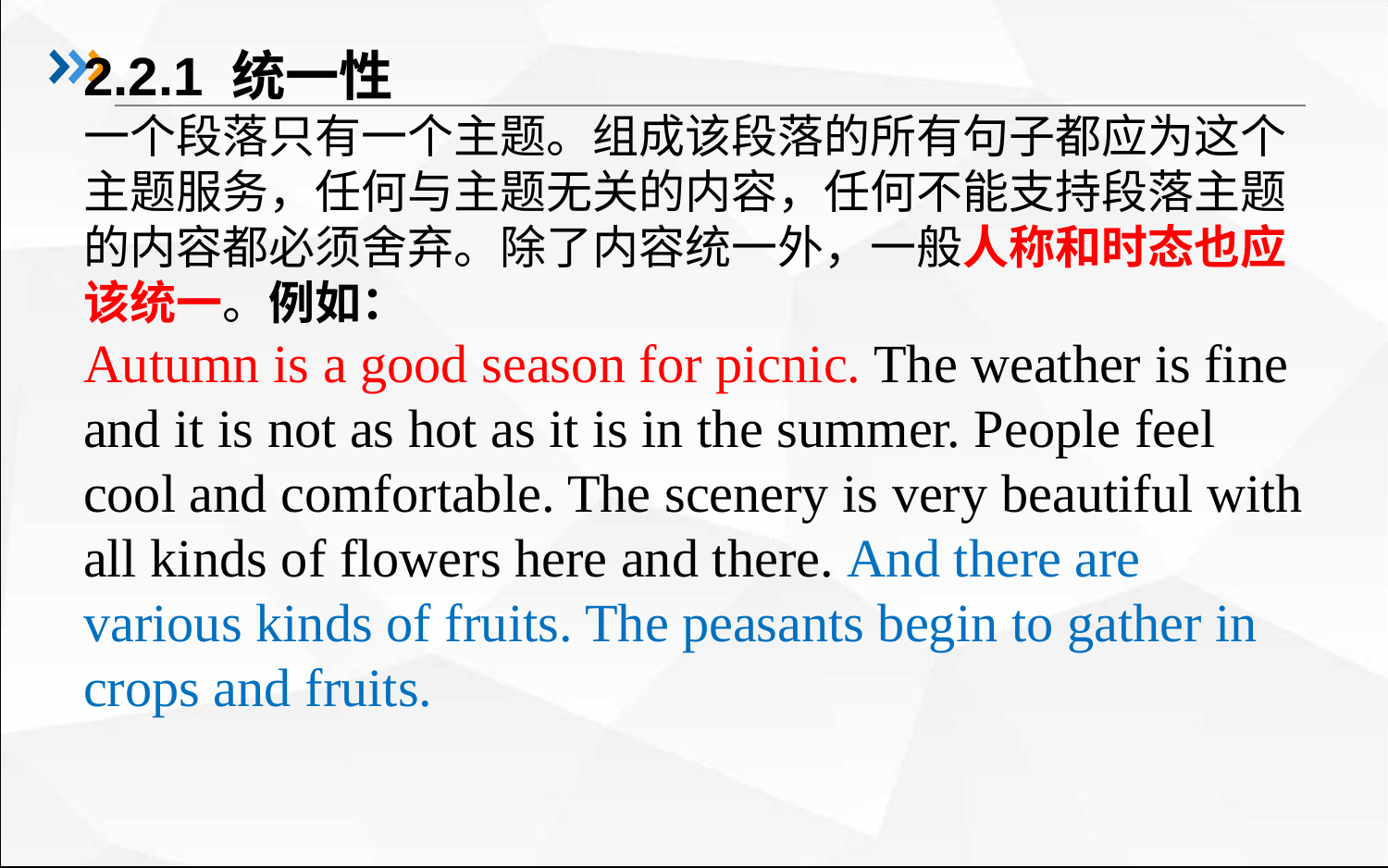

#
2.2.1 统一性
一个段落只有一个主题。组成该段落的所有句子都应为这个主题服务，任何与主题无关的内容，任何不能支持段落主题的内容都必须舍弃。除了内容统一外，一般人称和时态也应该统一。例如：
Autumn is a good season for picnic. The weather is fine and it is not as hot as it is in the summer. People feel cool and comfortable. The scenery is very beautiful with all kinds of flowers here and there. And there are various kinds of fruits. The peasants begin to gather in crops and fruits.